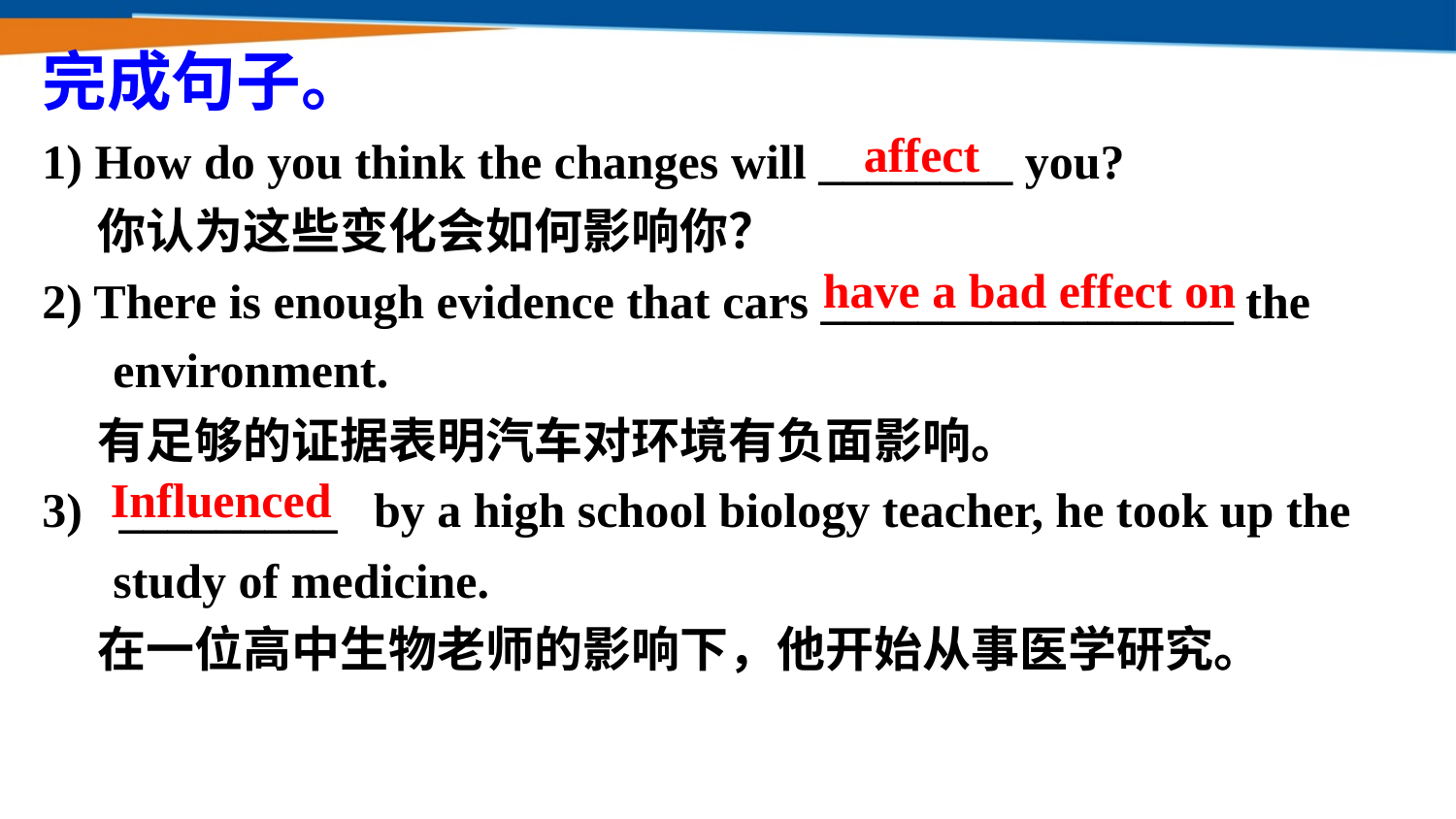

完成句子。
1) How do you think the changes will ________ you?
    你认为这些变化会如何影响你？
2) There is enough evidence that cars _________________ the environment.
    有足够的证据表明汽车对环境有负面影响。
3)   _________   by a high­ school biology teacher, he took up the study of medicine.
    在一位高中生物老师的影响下，他开始从事医学研究。
affect
have a bad effect on
Influenced